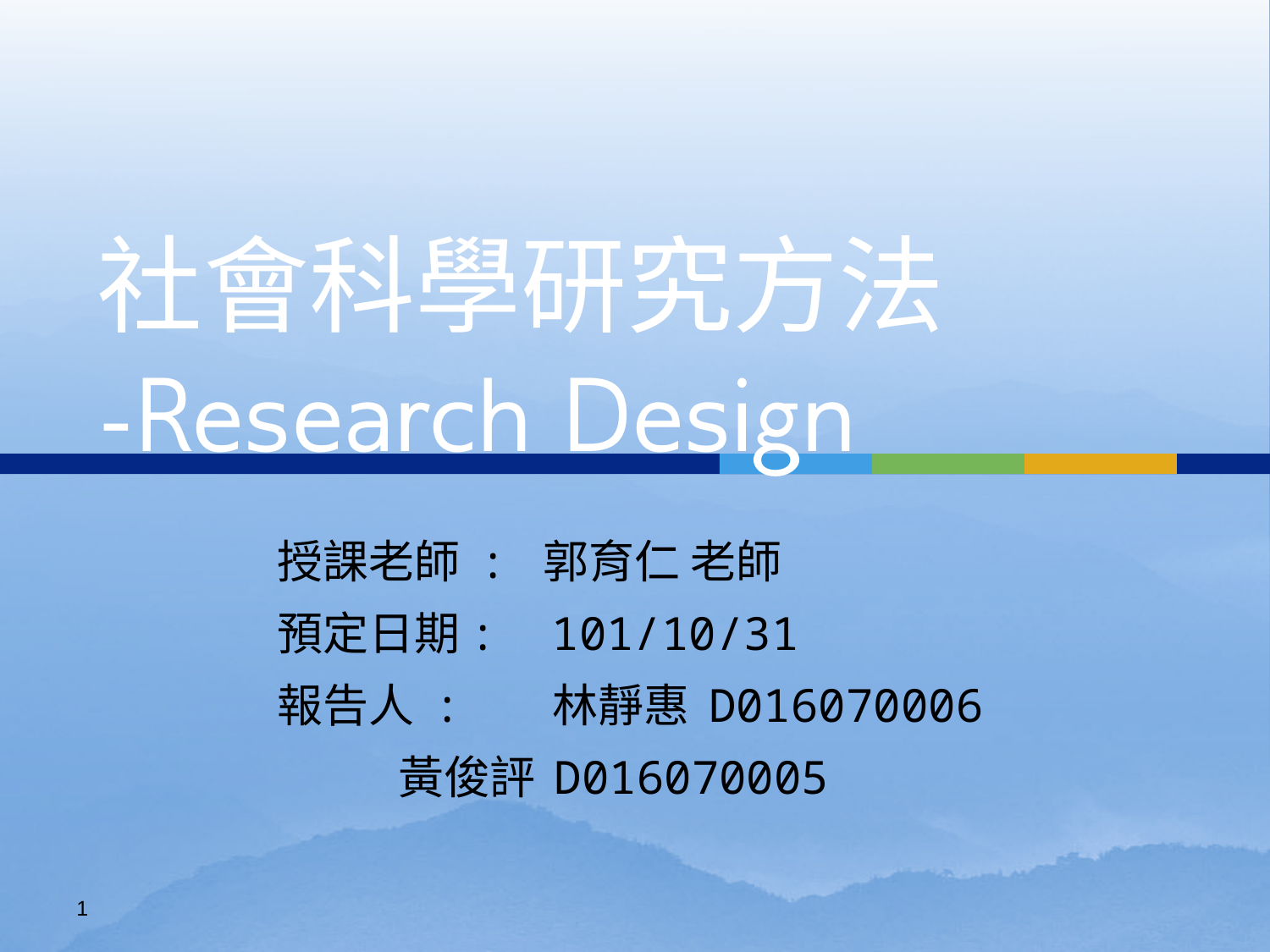

社會科學研究方法
-Research Design
授課老師 : 郭育仁 老師
預定日期:  101/10/31
報告人 :   林靜惠 D016070006
           黃俊評 D016070005

1